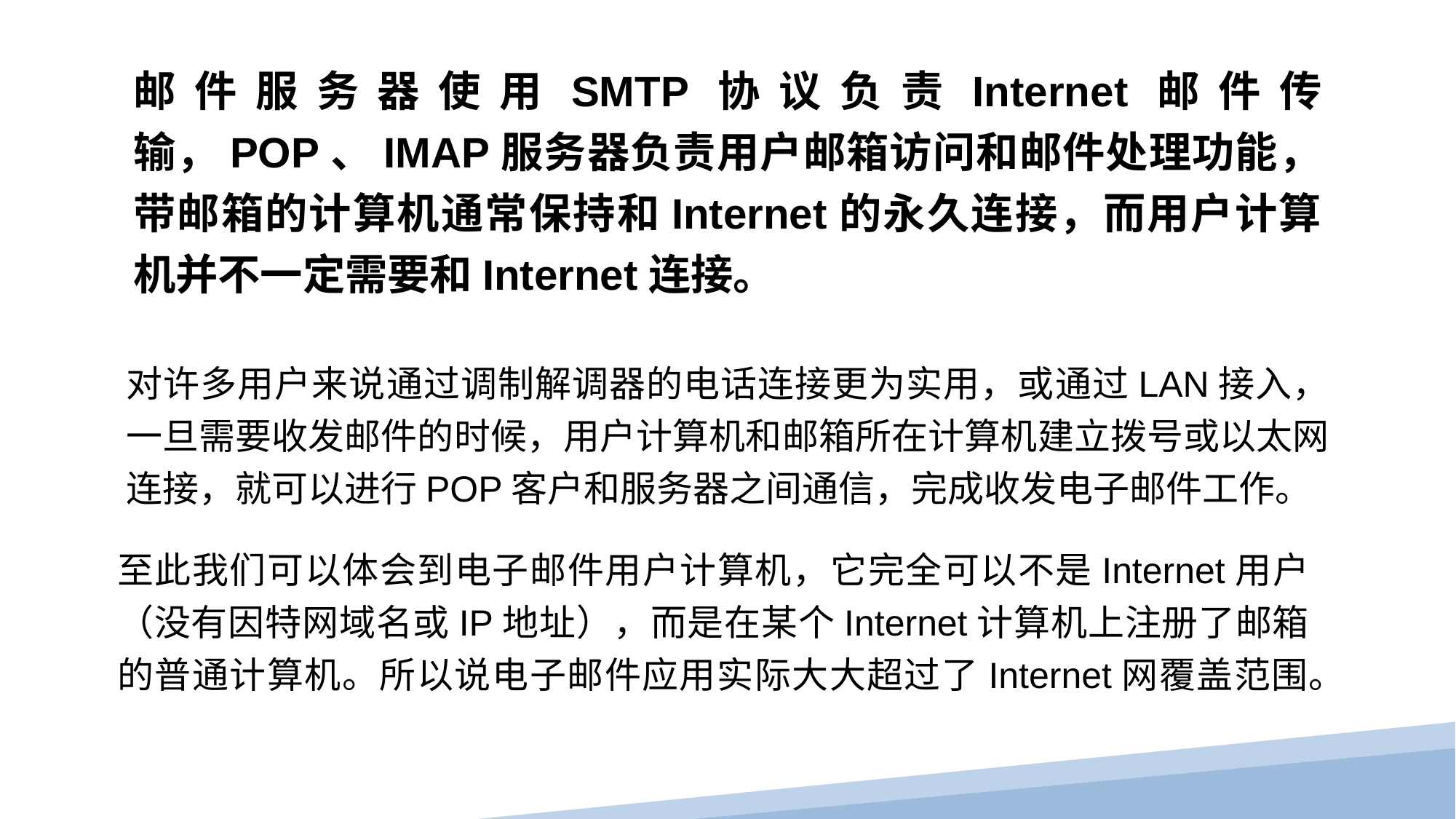

邮件服务器使用SMTP协议负责Internet邮件传输，POP、IMAP服务器负责用户邮箱访问和邮件处理功能，带邮箱的计算机通常保持和Internet的永久连接，而用户计算机并不一定需要和Internet连接。
对许多用户来说通过调制解调器的电话连接更为实用，或通过LAN接入，一旦需要收发邮件的时候，用户计算机和邮箱所在计算机建立拨号或以太网连接，就可以进行POP客户和服务器之间通信，完成收发电子邮件工作。
至此我们可以体会到电子邮件用户计算机，它完全可以不是Internet用户（没有因特网域名或IP地址），而是在某个Internet计算机上注册了邮箱的普通计算机。所以说电子邮件应用实际大大超过了Internet网覆盖范围。